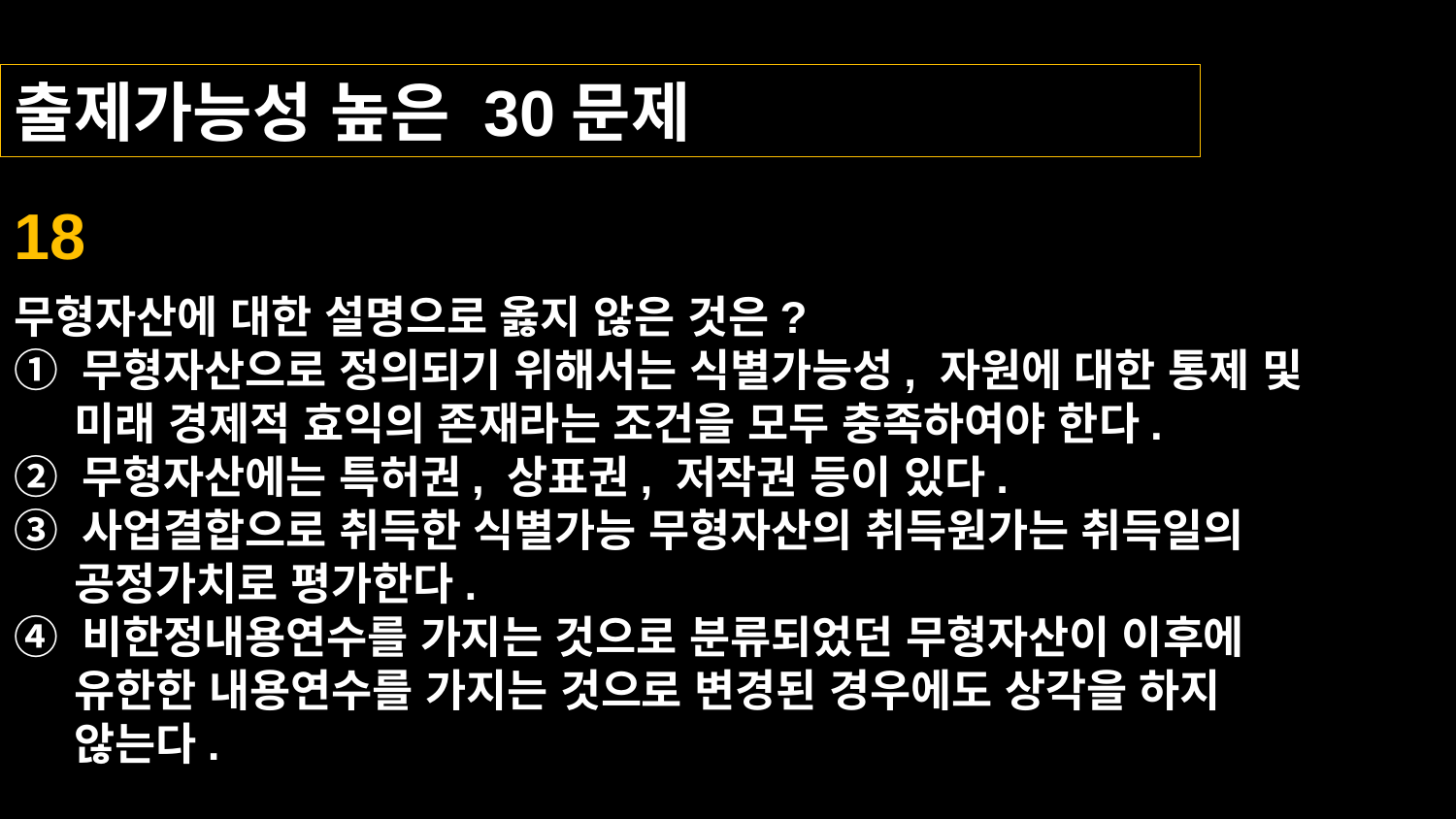

출제가능성 높은 30문제
18
무형자산에 대한 설명으로 옳지 않은 것은?
① 무형자산으로 정의되기 위해서는 식별가능성, 자원에 대한 통제 및
    미래 경제적 효익의 존재라는 조건을 모두 충족하여야 한다.
② 무형자산에는 특허권, 상표권, 저작권 등이 있다.
③ 사업결합으로 취득한 식별가능 무형자산의 취득원가는 취득일의
    공정가치로 평가한다.
④ 비한정내용연수를 가지는 것으로 분류되었던 무형자산이 이후에
    유한한 내용연수를 가지는 것으로 변경된 경우에도 상각을 하지
    않는다.